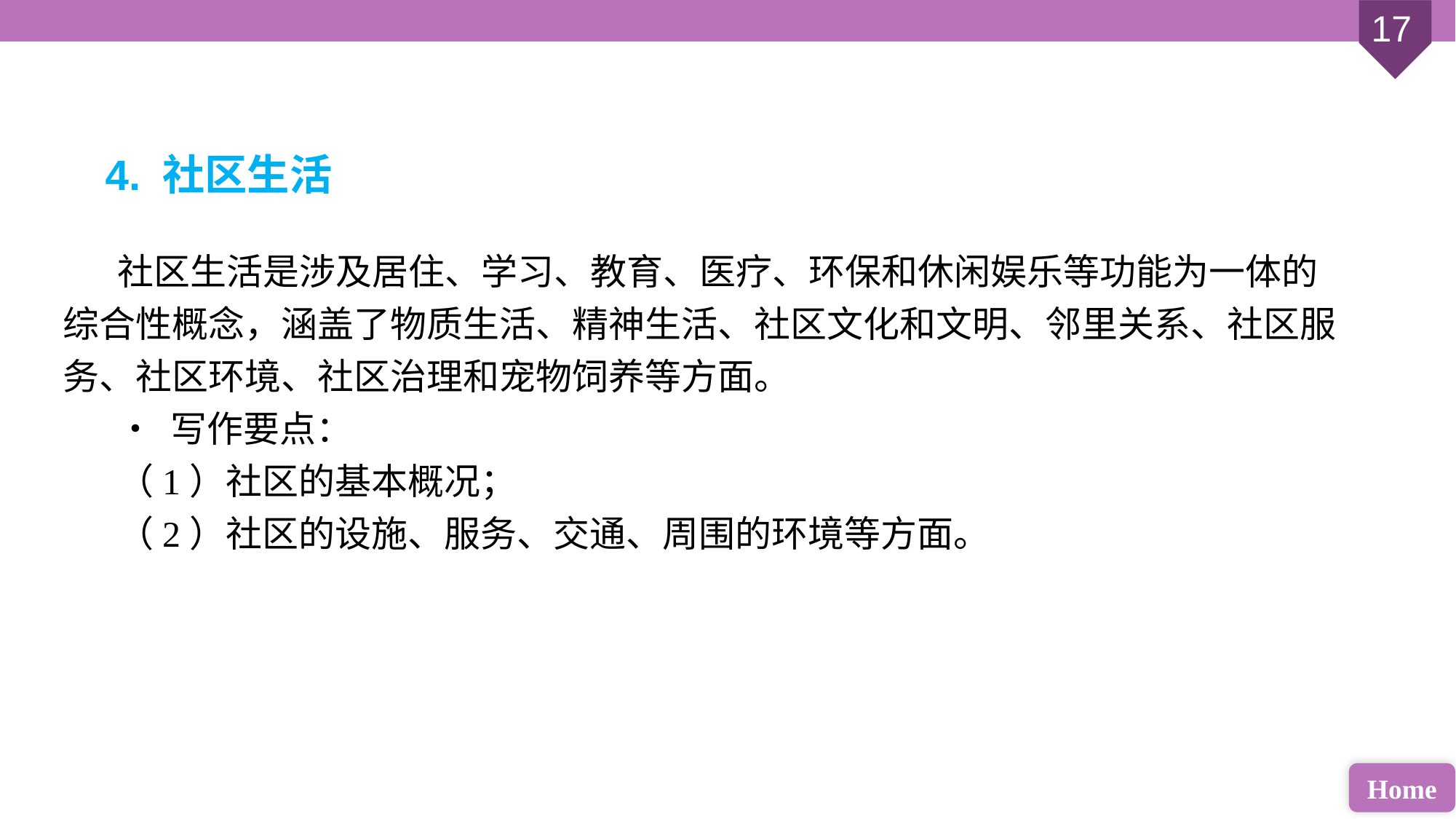

4. 社区生活

社区生活是涉及居住、学习、教育、医疗、环保和休闲娱乐等功能为一体的综合性概念，涵盖了物质生活、精神生活、社区文化和文明、邻里关系、社区服务、社区环境、社区治理和宠物饲养等方面。
• 写作要点：
（1）社区的基本概况；
（2）社区的设施、服务、交通、周围的环境等方面。